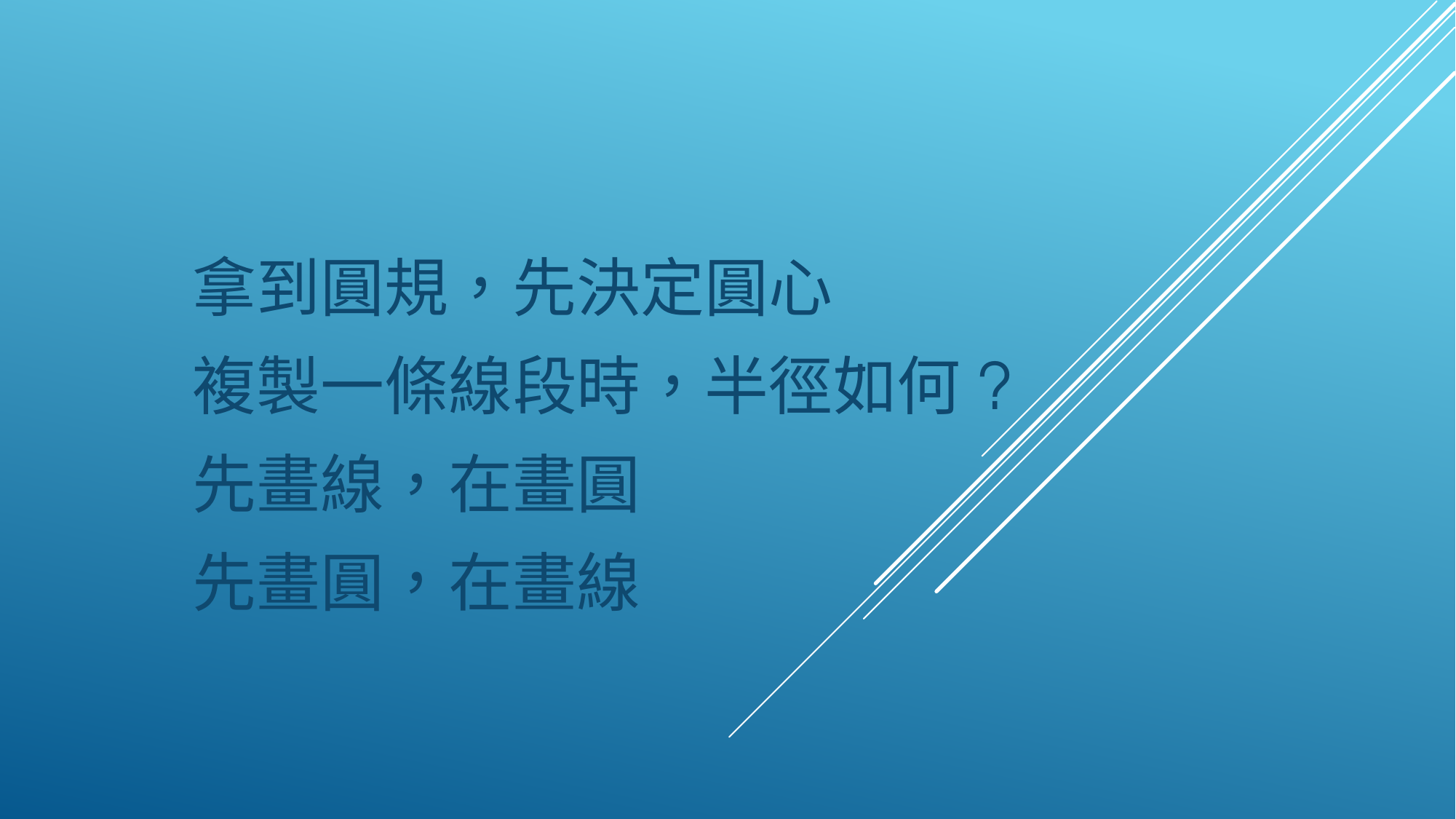

#
拿到圓規，先決定圓心
複製一條線段時，半徑如何?
先畫線，在畫圓
先畫圓，在畫線